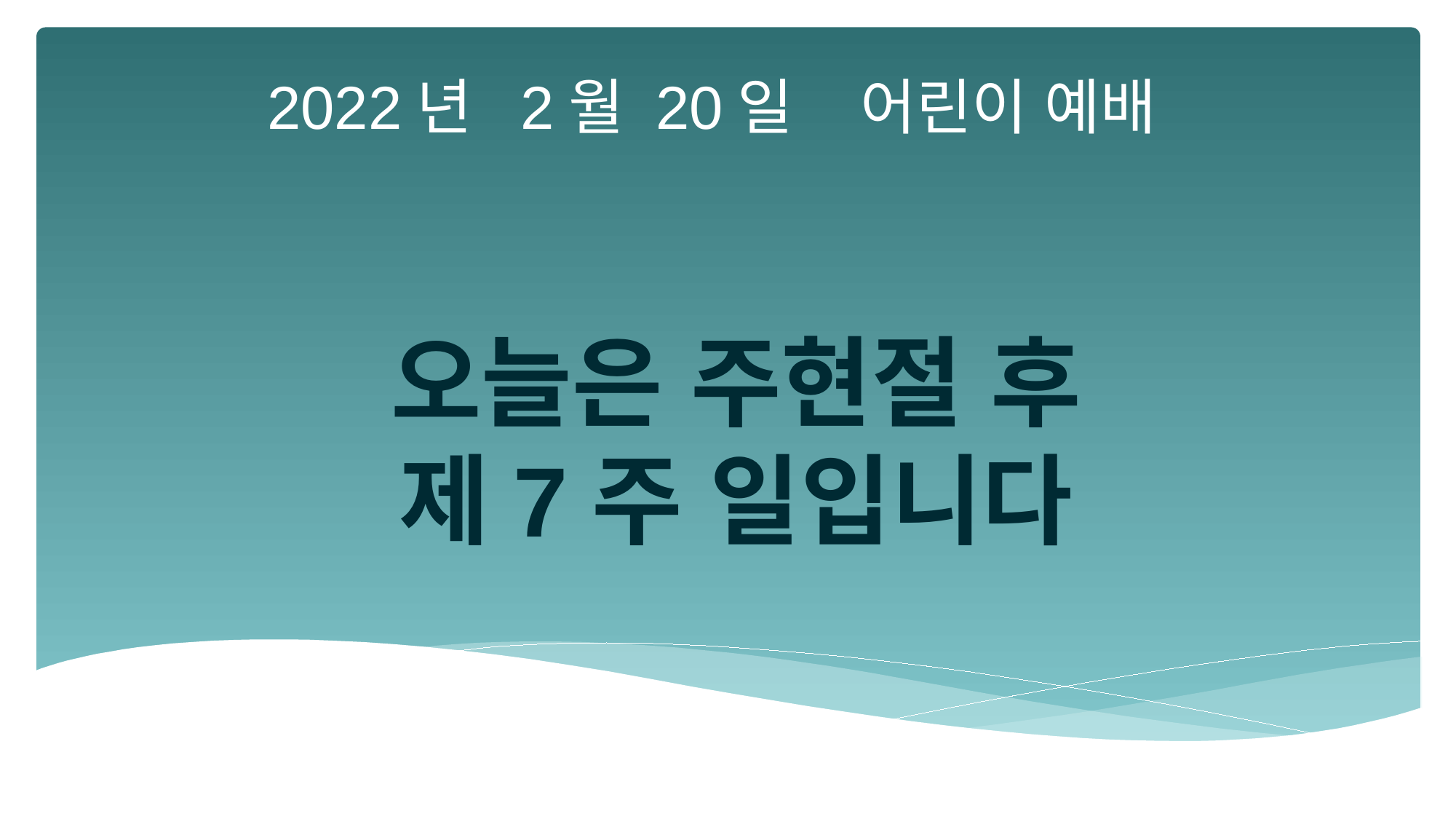

2022년  2월 20일    어린이 예배
오늘은 주현절 후
제7주 일입니다